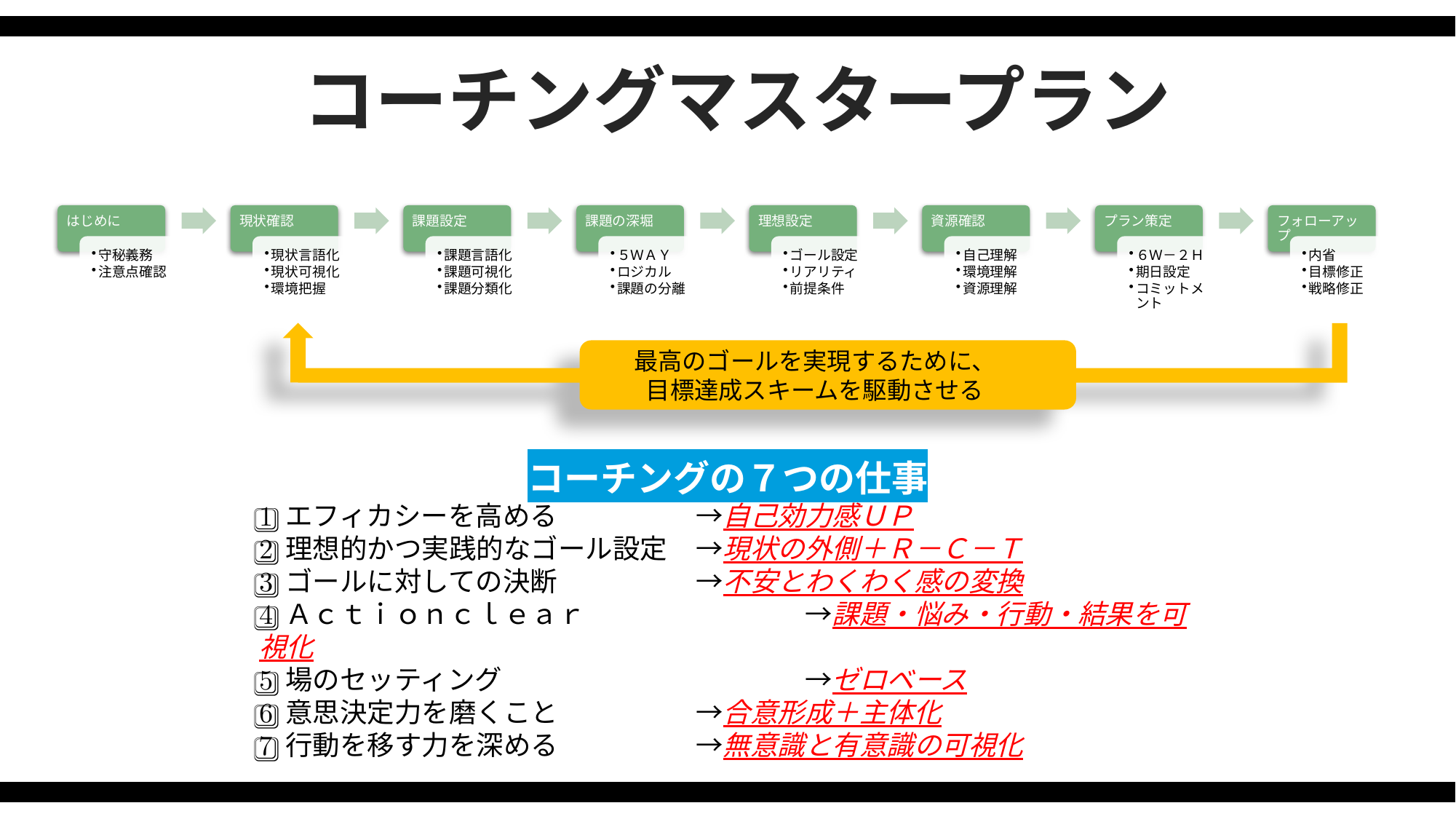

はじめに
守秘義務
注意点確認

現状確認
現状言語化
現状可視化
環境把握

課題設定
課題言語化
課題可視化
課題分類化

課題の深堀
５ＷＡＹ
ロジカル
課題の分離

理想設定
ゴール設定
リアリティ
前提条件

資源確認
自己理解
環境理解
資源理解

プラン策定
６Ｗ－２Ｈ
期日設定
コミットメント

フォローアップ
内省
目標修正
戦略修正
最高のゴールを実現するために、
目標達成スキームを駆動させる
コーチングマスタープラン
コーチングの７つの仕事
1⃣ エフィカシーを高める 		→自己効力感ＵＰ
2⃣ 理想的かつ実践的なゴール設定	→現状の外側＋Ｒ－Ｃ－Ｔ
3⃣ ゴールに対しての決断		→不安とわくわく感の変換
4⃣ Ａｃｔｉｏｎｃｌｅａｒ			→課題・悩み・行動・結果を可視化
5⃣ 場のセッティング			→ゼロベース
6⃣ 意思決定力を磨くこと		→合意形成＋主体化
7⃣ 行動を移す力を深める 		→無意識と有意識の可視化